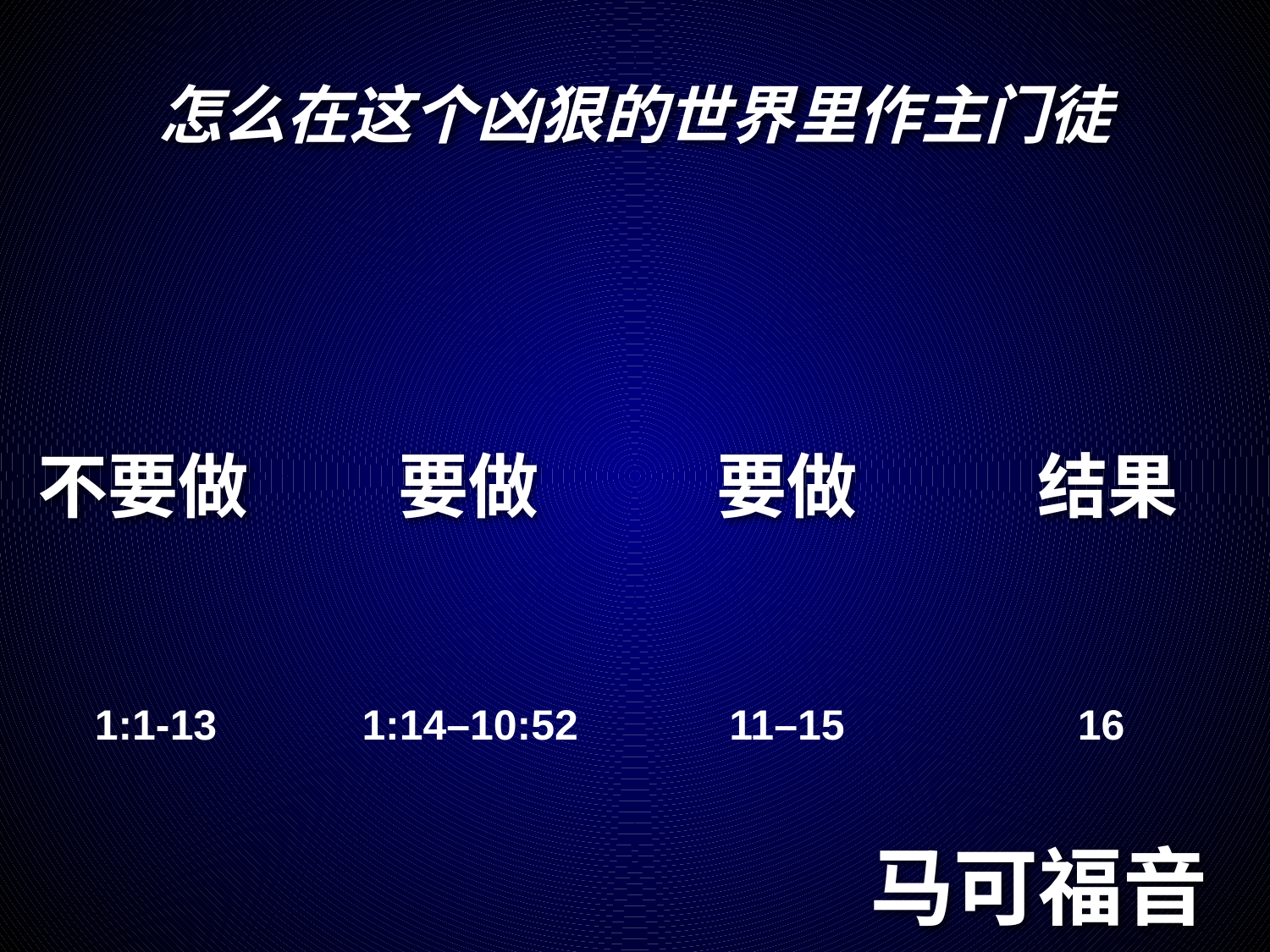

# 怎么在这个凶狠的世界里作主门徒
不要做
要做
要做
结果
| 1:1-13 | 1:14–10:52 | 11–15 | 16 |
| --- | --- | --- | --- |
马可福音